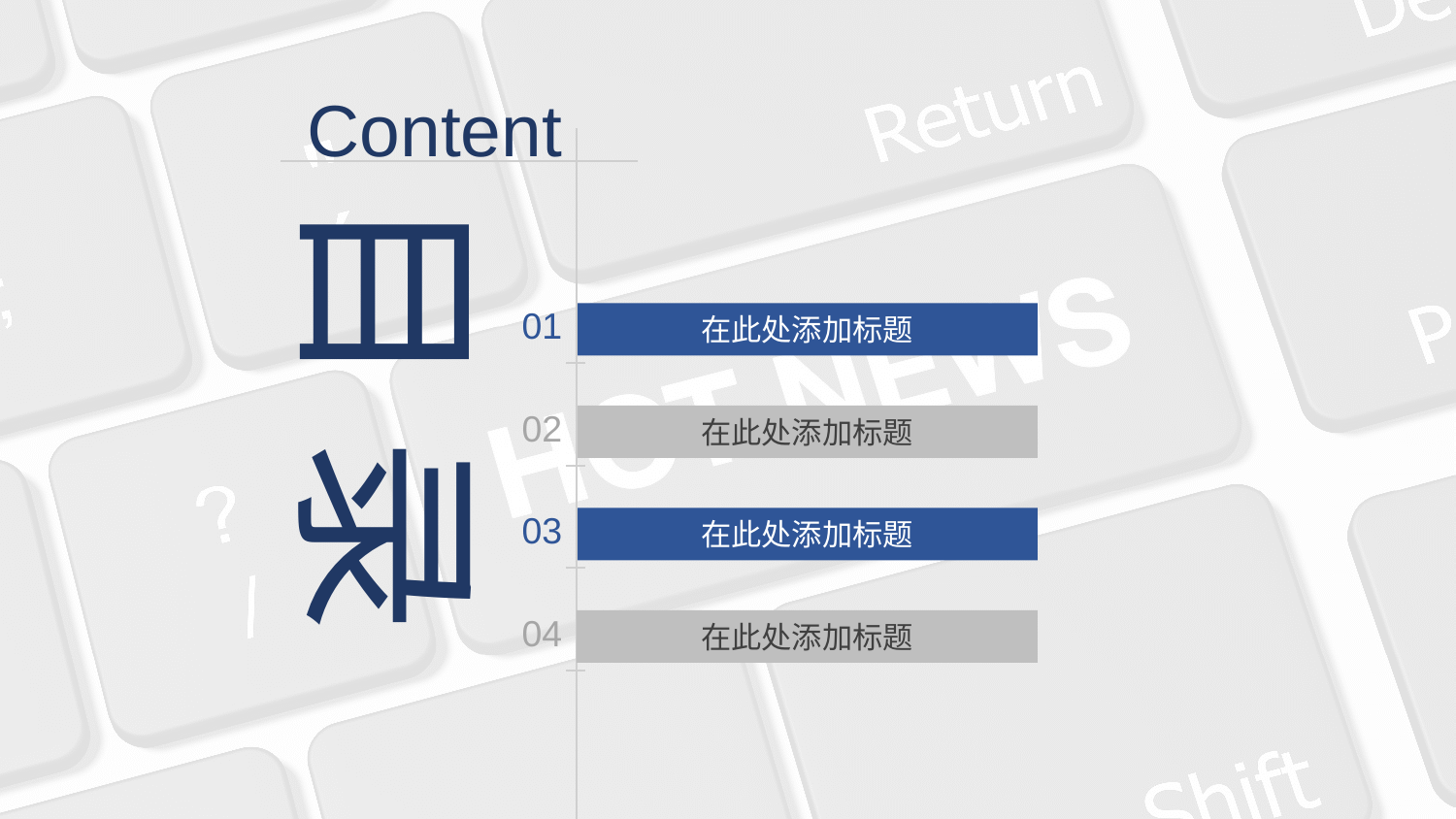

Content
目 录
01
在此处添加标题
02
在此处添加标题
03
在此处添加标题
04
在此处添加标题